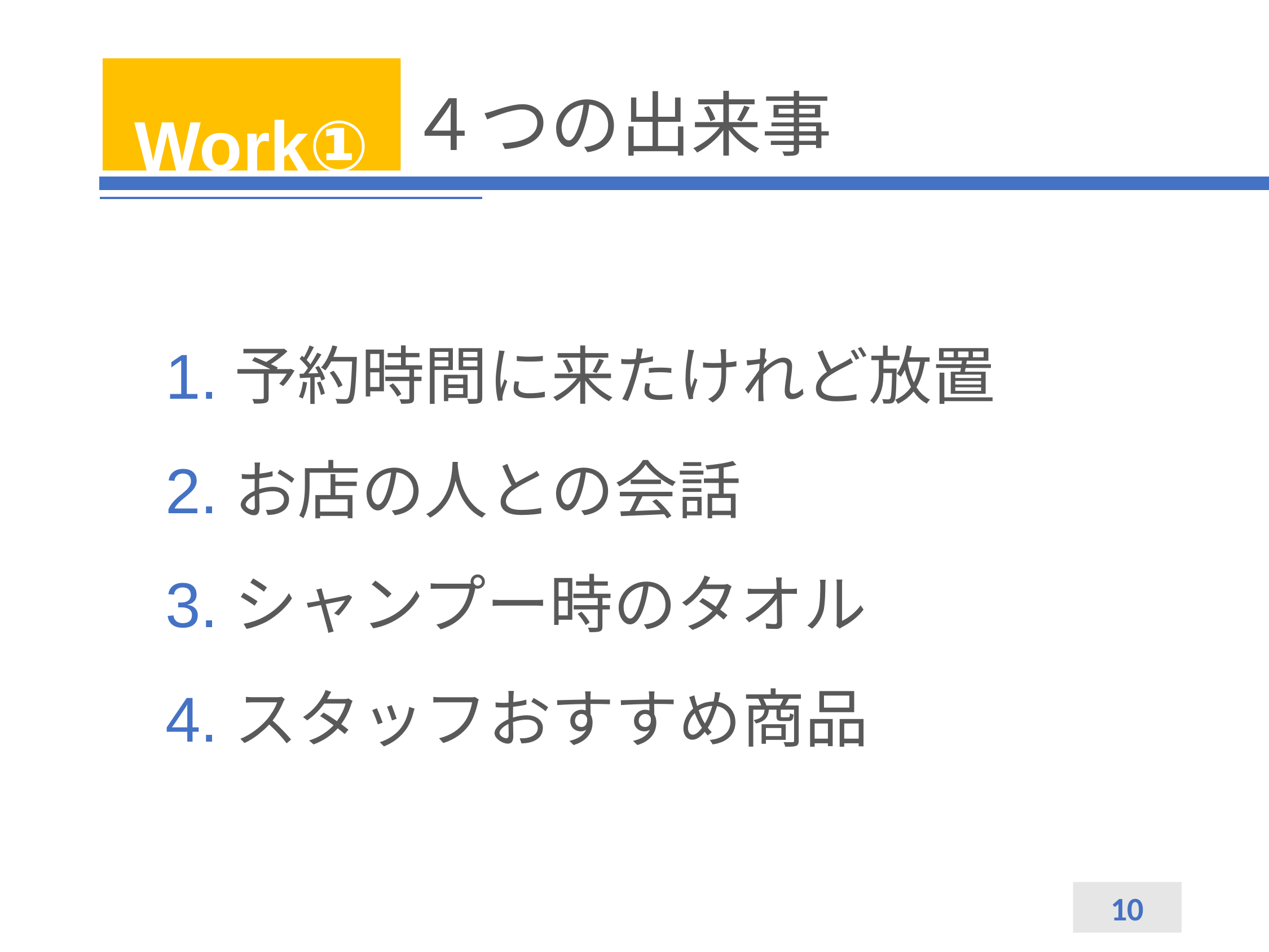

Work①
# ４つの出来事
予約時間に来たけれど放置
お店の人との会話
シャンプー時のタオル
スタッフおすすめ商品
10